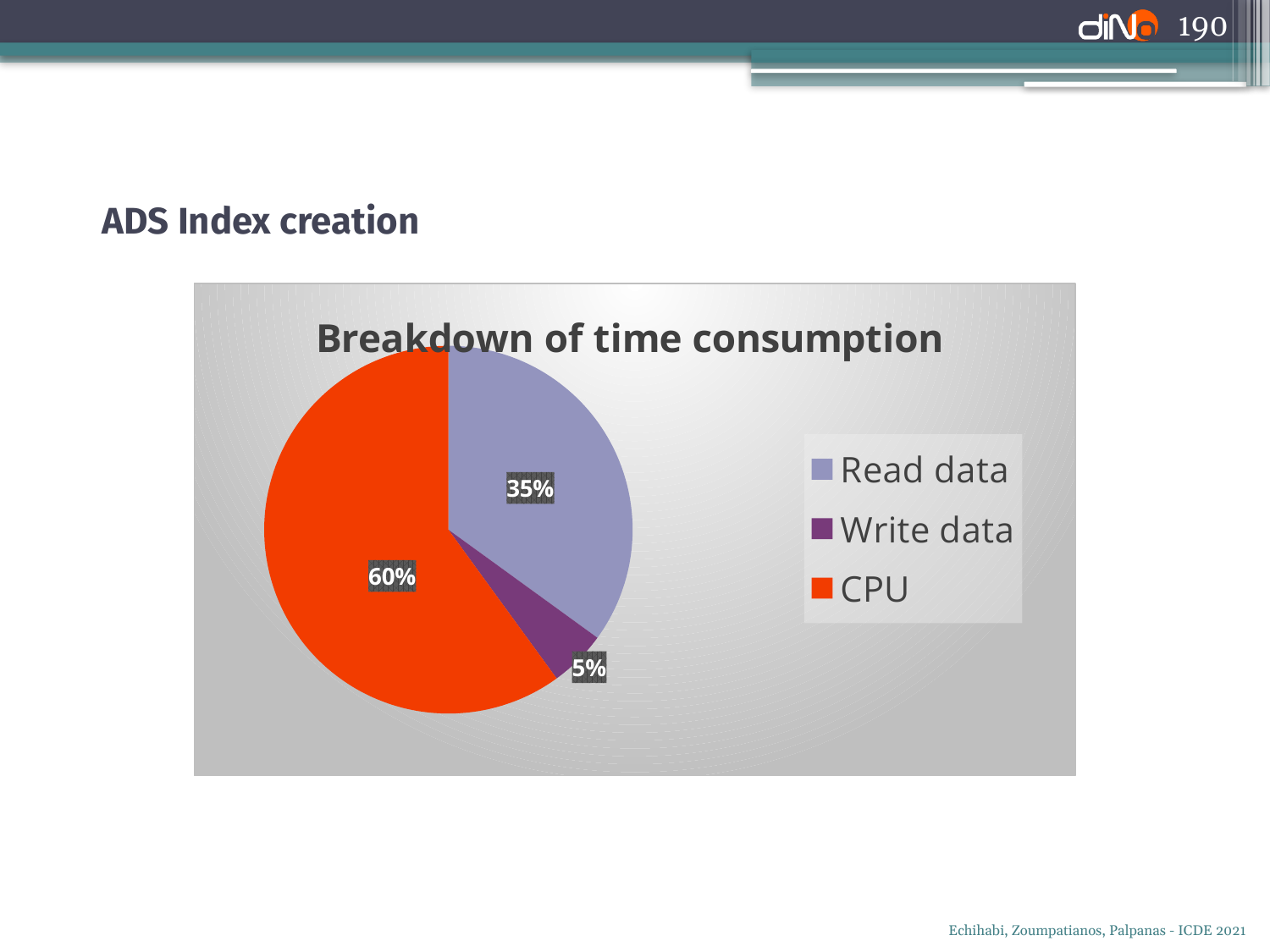

190
ADS Index creation

### Chart: Breakdown of time consumption

| Category | 销售额 |
|---|---|
| Read data | 35.0 |
| Write data | 5.0 |
| CPU | 60.0 |
Echihabi, Zoumpatianos, Palpanas - ICDE 2021